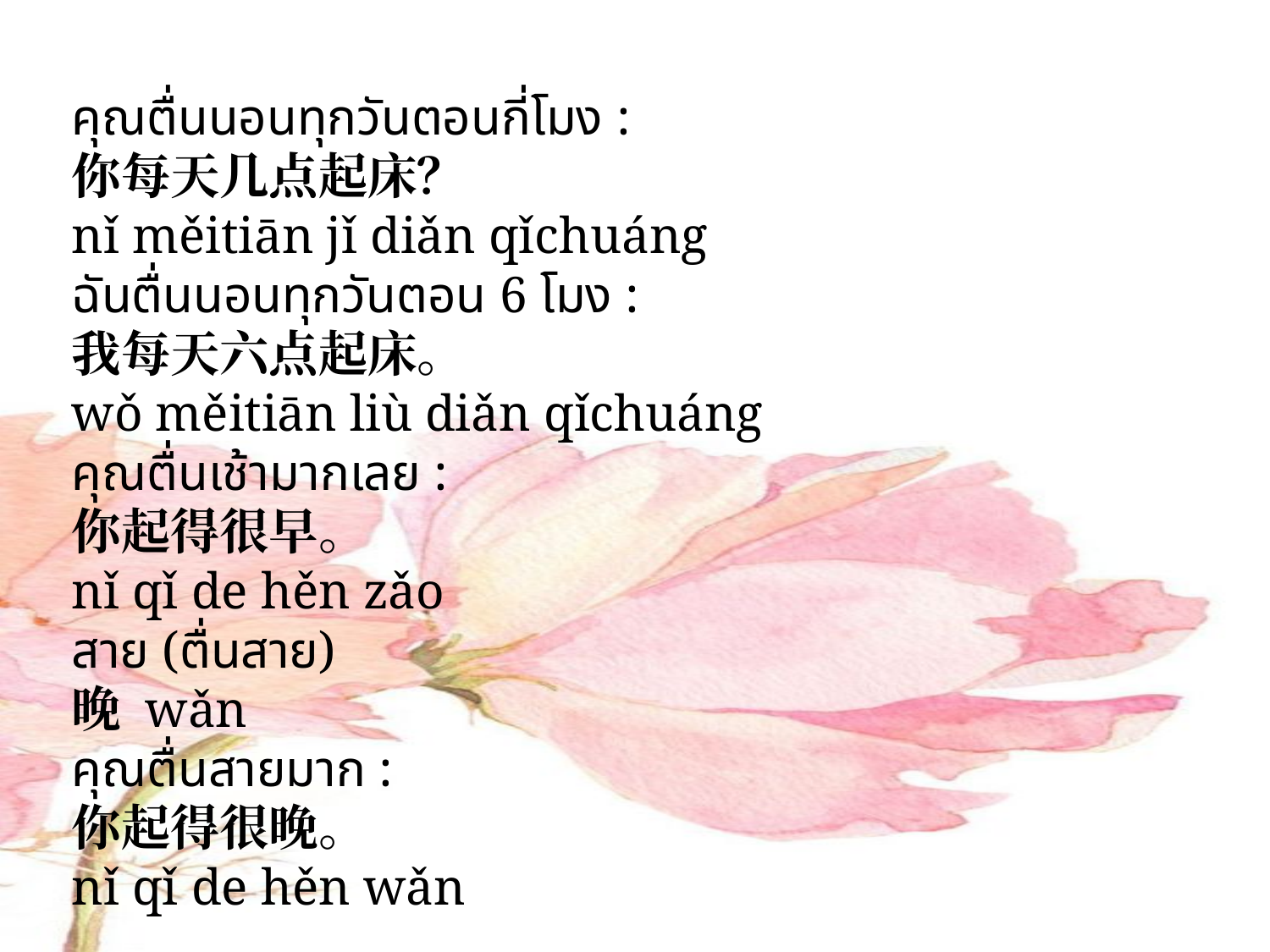

คุณตื่นนอนทุกวันตอนกี่โมง :
你每天几点起床？
nǐ měitiān jǐ diǎn qǐchuáng
ฉันตื่นนอนทุกวันตอน 6 โมง :
我每天六点起床。
wǒ měitiān liù diǎn qǐchuáng
คุณตื่นเช้ามากเลย :
你起得很早。
nǐ qǐ de hěn zǎo
สาย (ตื่นสาย)
晚 wǎn
คุณตื่นสายมาก :
你起得很晚。
nǐ qǐ de hěn wǎn